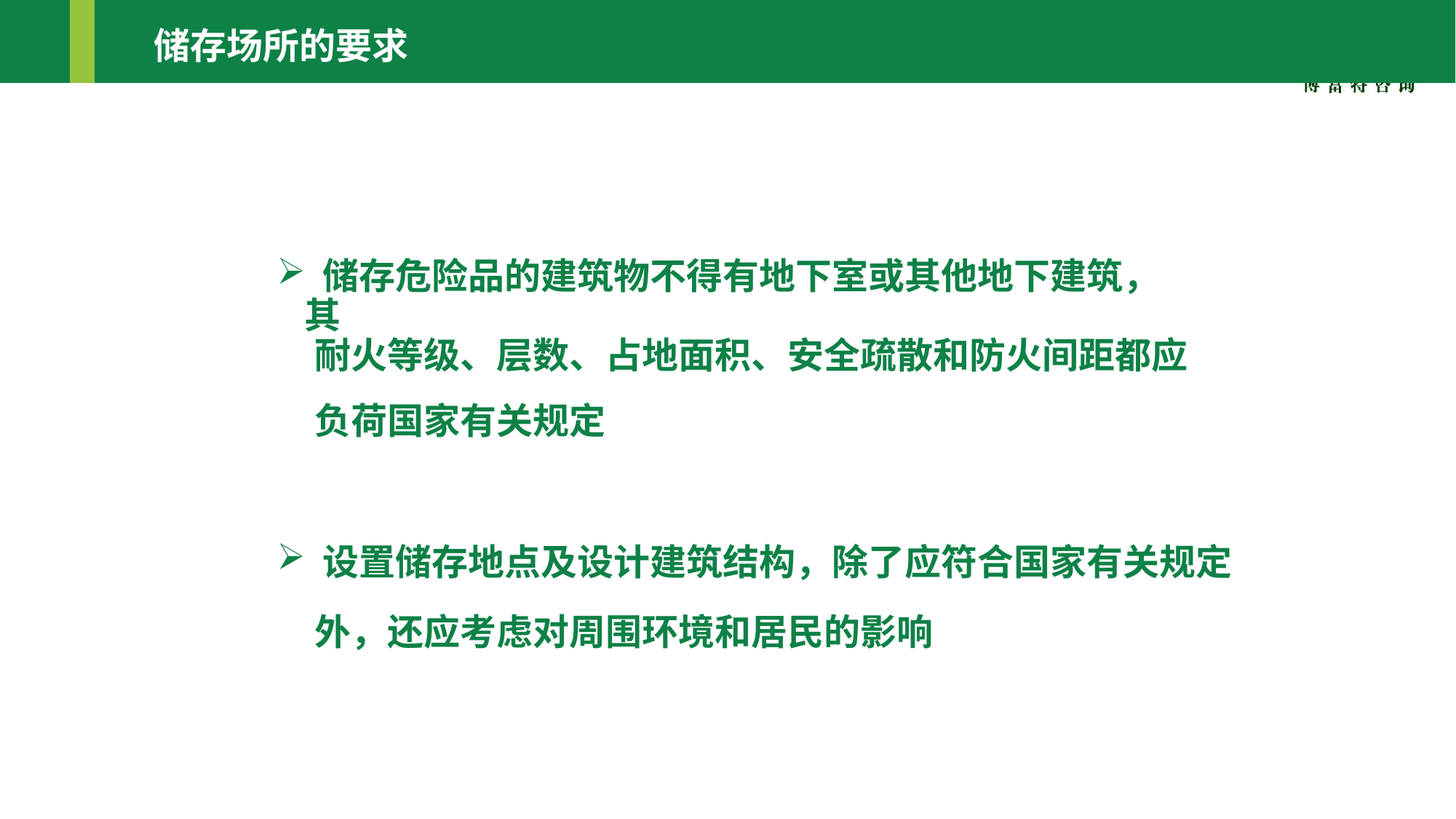

储存场所的要求
 储存危险品的建筑物不得有地下室或其他地下建筑，其
耐火等级、层数、占地面积、安全疏散和防火间距都应 负荷国家有关规定
 设置储存地点及设计建筑结构，除了应符合国家有关规定
外，还应考虑对周围环境和居民的影响